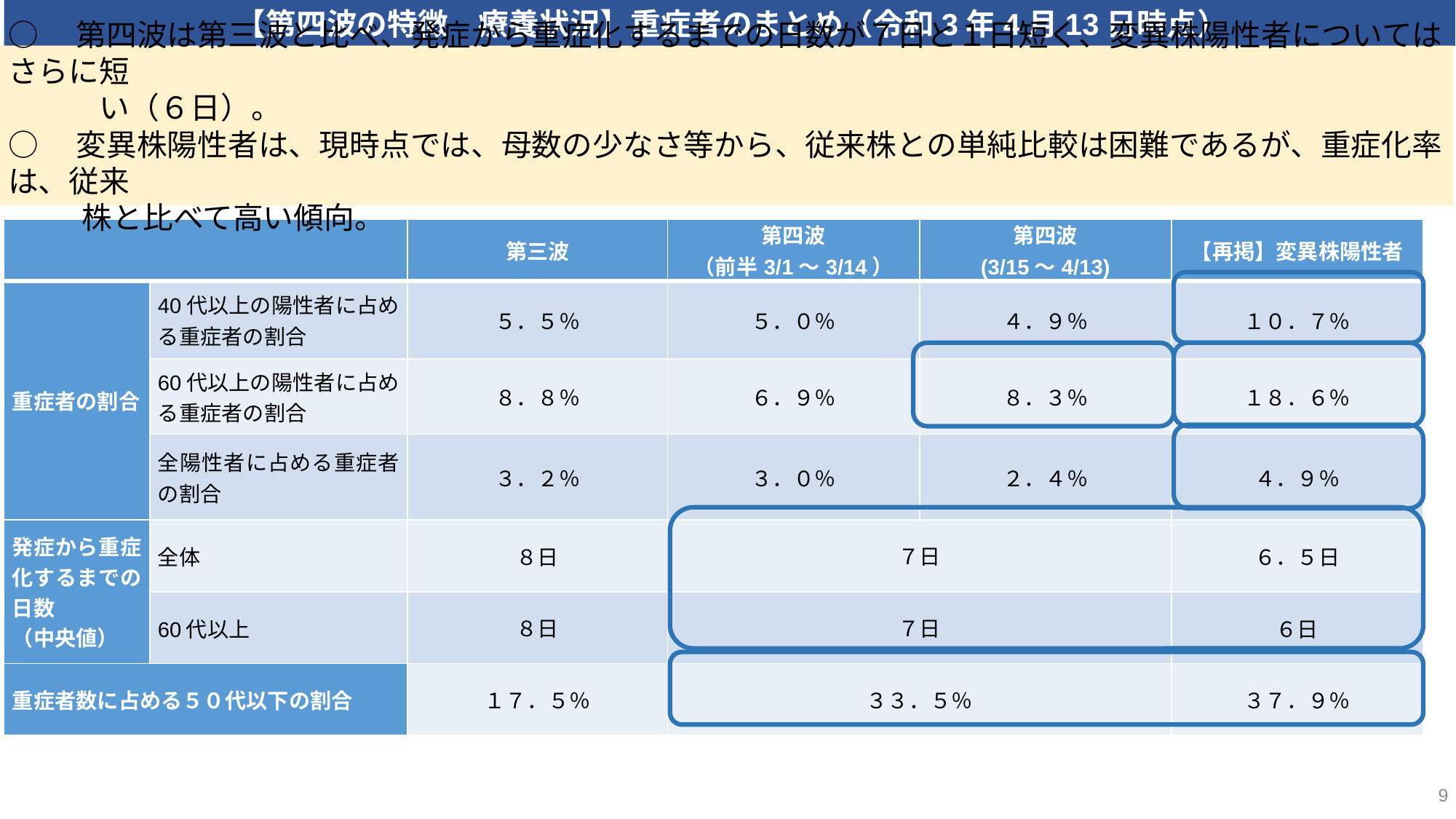

【第四波の特徴　療養状況】重症者のまとめ（令和3年4月13日時点）
○　第四波は第三波と比べ、発症から重症化するまでの日数が７日と１日短く、変異株陽性者についてはさらに短
　　　い（６日）。
○　変異株陽性者は、現時点では、母数の少なさ等から、従来株との単純比較は困難であるが、重症化率は、従来
　　  株と比べて高い傾向。
|  |  | 第三波 | 第四波 （前半3/1～3/14） | 第四波 (3/15～4/13) | 【再掲】変異株陽性者 |
| --- | --- | --- | --- | --- | --- |
| 重症者の割合 | 40代以上の陽性者に占める重症者の割合 | ５．５％ | ５．０％ | ４．９％ | １０．７％ |
|  | 60代以上の陽性者に占める重症者の割合 | ８．８％ | ６．９％ | ８．３％ | １８．６％ |
|  | 全陽性者に占める重症者の割合 | ３．２％ | ３．０％ | ２．４％ | ４．９％ |
| 発症から重症化するまでの日数 （中央値） | 全体 | ８日 | ７日 |  | ６．５日 |
|  | 60代以上 | ８日 | ７日 |  | ６日 |
| 重症者数に占める５０代以下の割合 |  | １７．５％ | ３３．５％ |  | ３７．９％ |

9